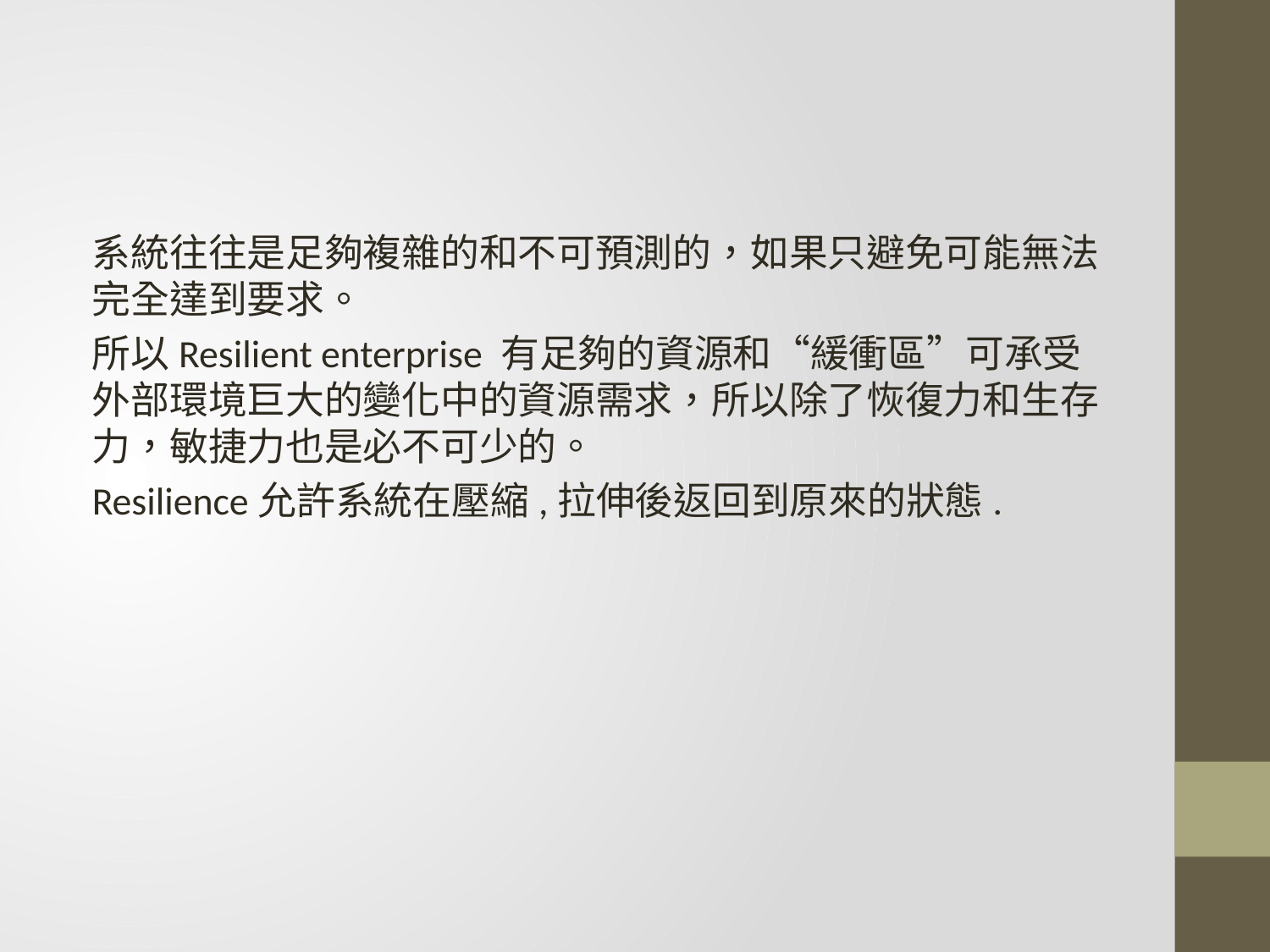

#
系統往往是足夠複雜的和不可預測的，如果只避免可能無法完全達到要求。
所以Resilient enterprise 有足夠的資源和“緩衝區”可承受外部環境巨大的變化中的資源需求，所以除了恢復力和生存力，敏捷力也是必不可少的。
Resilience允許系統在壓縮,拉伸後返回到原來的狀態.